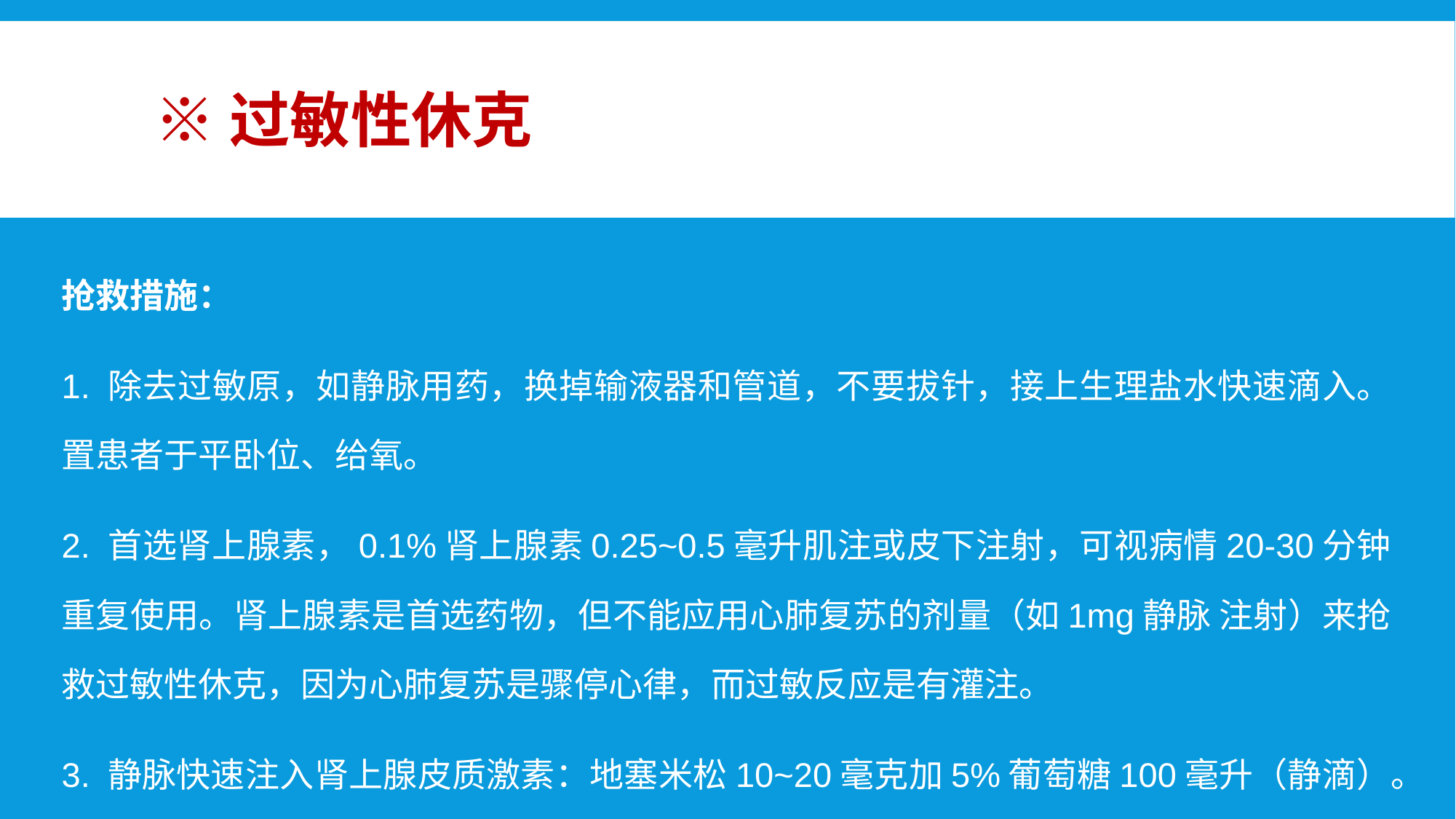

# ※过敏性休克
抢救措施：
1. 除去过敏原，如静脉用药，换掉输液器和管道，不要拔针，接上生理盐水快速滴入。置患者于平卧位、给氧。
2. 首选肾上腺素，0.1%肾上腺素0.25~0.5毫升肌注或皮下注射，可视病情20-30分钟重复使用。肾上腺素是首选药物，但不能应用心肺复苏的剂量（如1mg静脉 注射）来抢救过敏性休克，因为心肺复苏是骤停心律，而过敏反应是有灌注。
3. 静脉快速注入肾上腺皮质激素：地塞米松10~20毫克加5%葡萄糖100毫升（静滴）。